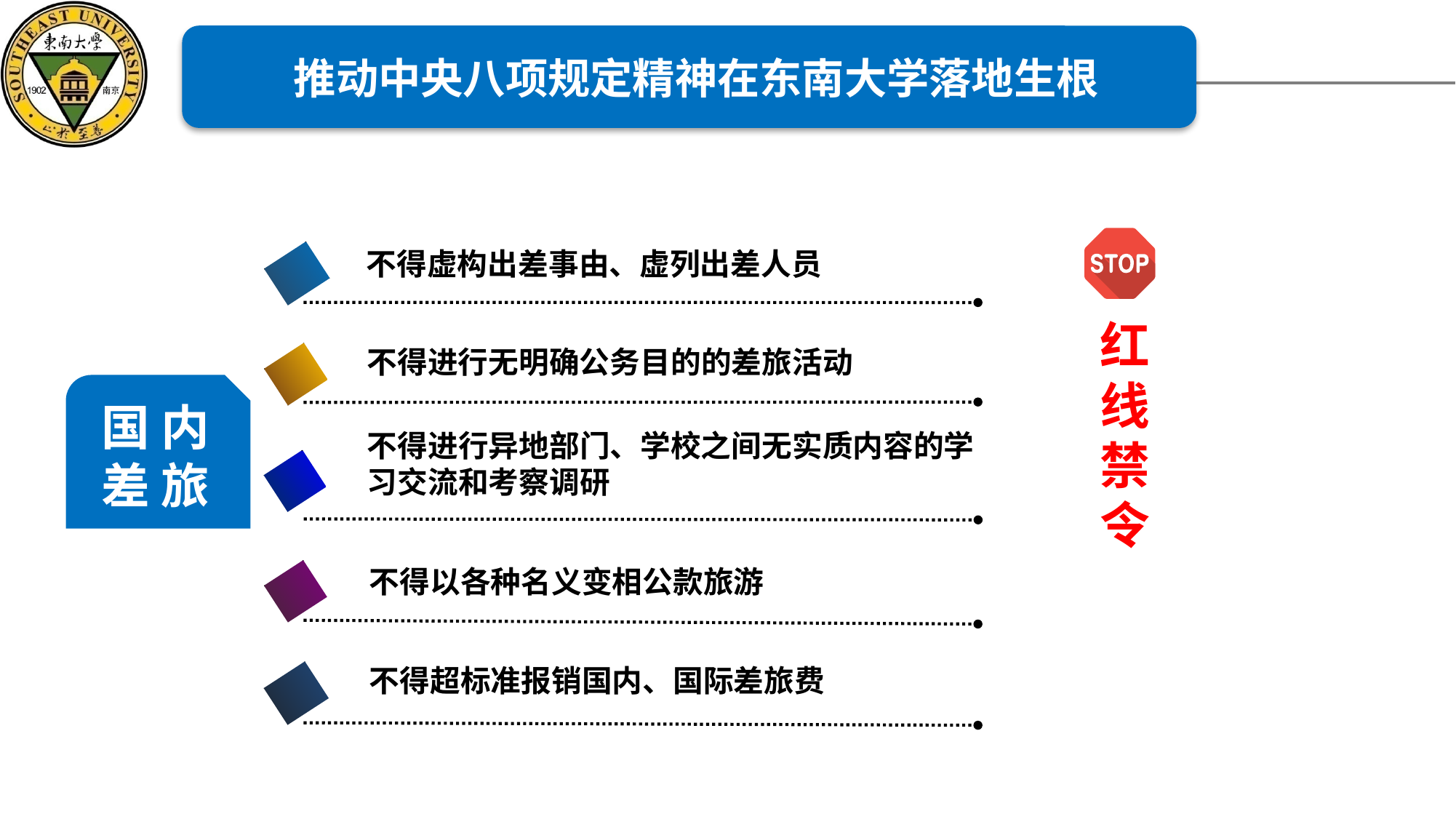

推动中央八项规定精神在东南大学落地生根

不得虚构出差事由、虚列出差人员

红线禁令
不得进行无明确公务目的的差旅活动

国 内
差 旅

不得进行异地部门、学校之间无实质内容的学习交流和考察调研

不得以各种名义变相公款旅游

不得超标准报销国内、国际差旅费